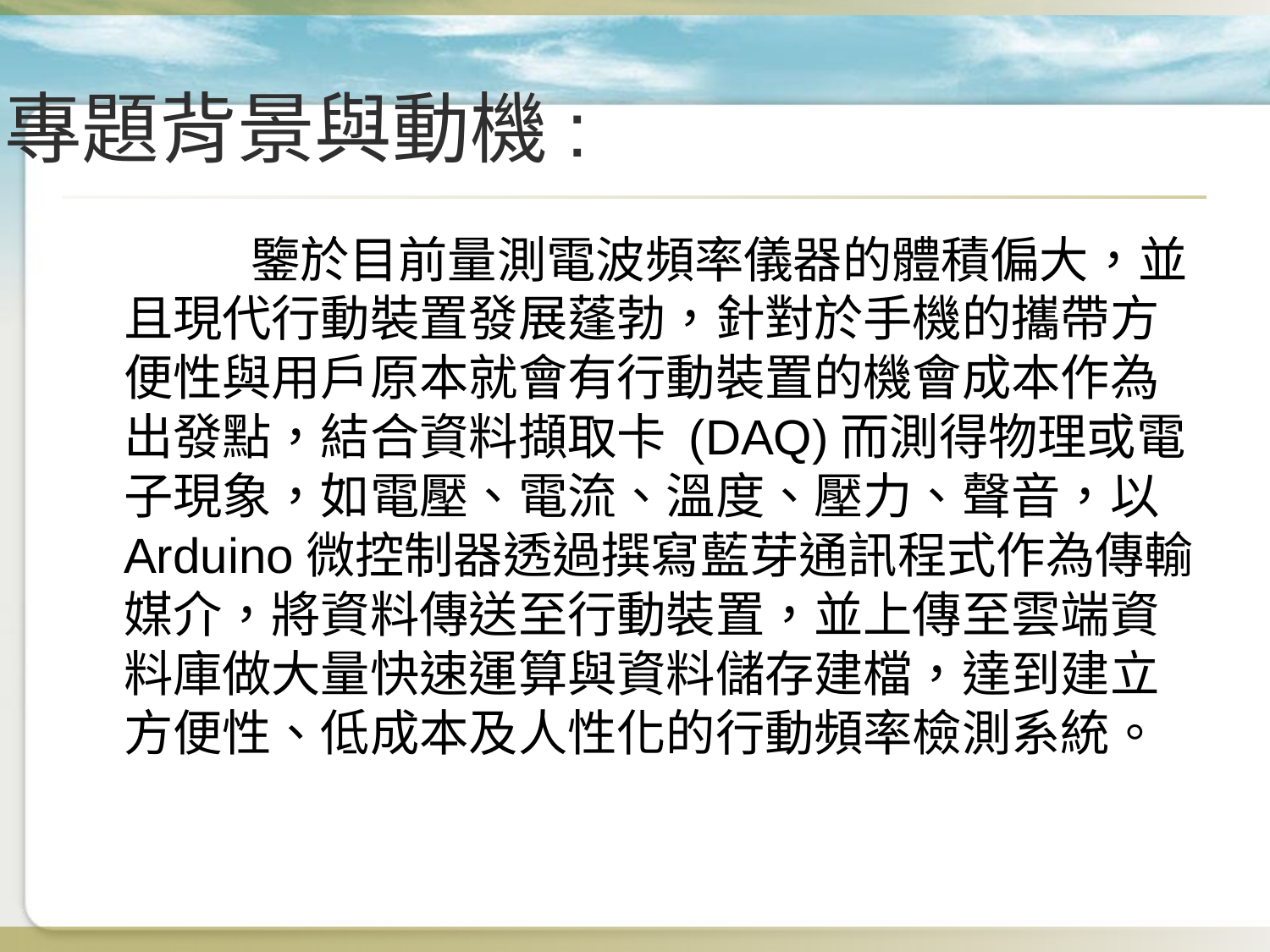

# 專題背景與動機:
		鑒於目前量測電波頻率儀器的體積偏大，並且現代行動裝置發展蓬勃，針對於手機的攜帶方便性與用戶原本就會有行動裝置的機會成本作為出發點，結合資料擷取卡 (DAQ)而測得物理或電子現象，如電壓、電流、溫度、壓力、聲音，以Arduino微控制器透過撰寫藍芽通訊程式作為傳輸媒介，將資料傳送至行動裝置，並上傳至雲端資料庫做大量快速運算與資料儲存建檔，達到建立方便性、低成本及人性化的行動頻率檢測系統。